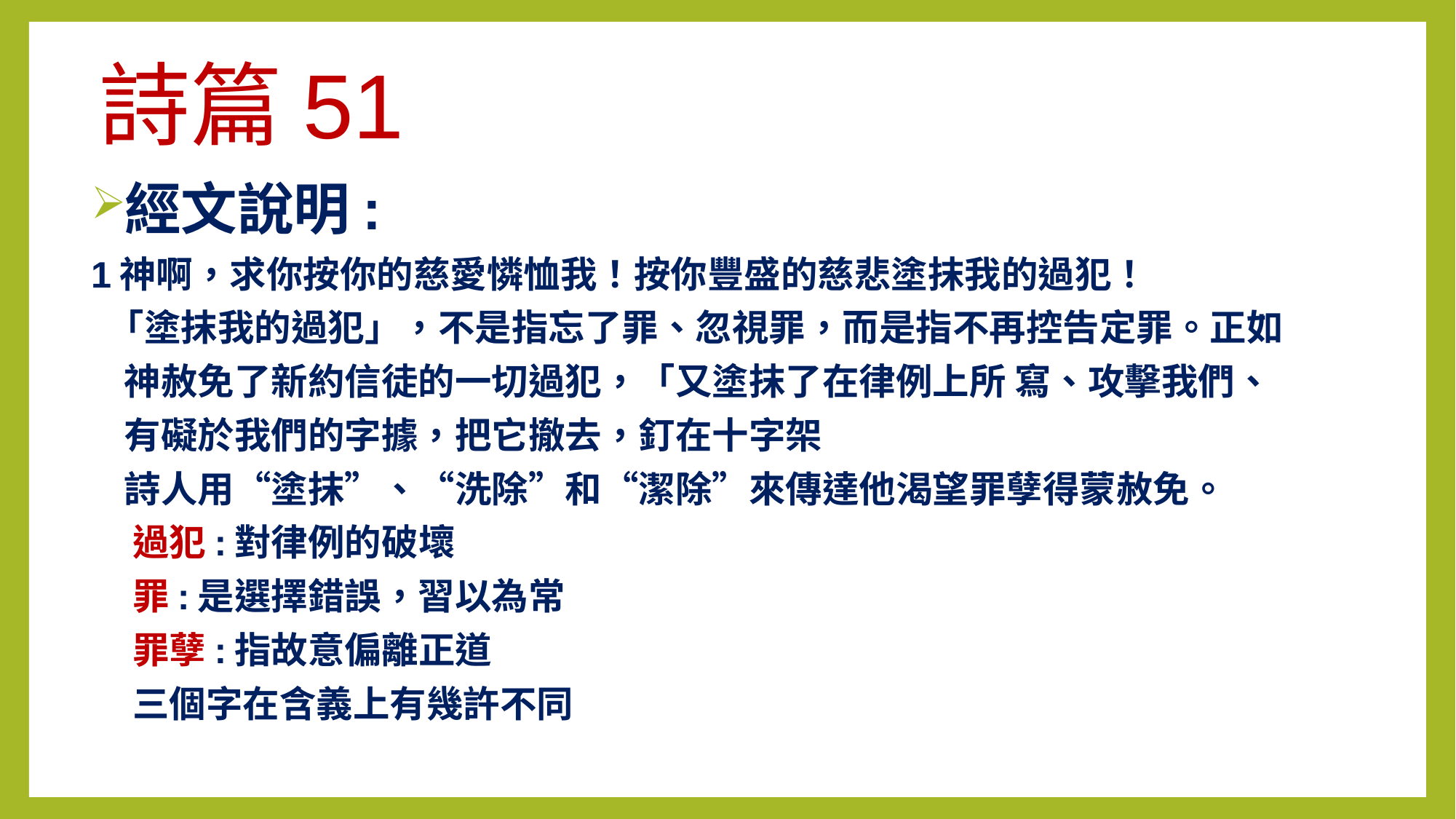

# 詩篇51
經文說明:
1神啊，求你按你的慈愛憐恤我！按你豐盛的慈悲塗抹我的過犯！
 「塗抹我的過犯」，不是指忘了罪、忽視罪，而是指不再控告定罪。正如
   神赦免了新約信徒的一切過犯，「又塗抹了在律例上所 寫、攻擊我們、
   有礙於我們的字據，把它撤去，釘在十字架
   詩人用“塗抹”、“洗除”和“潔除”來傳達他渴望罪孽得蒙赦免。
    過犯:對律例的破壞
    罪:是選擇錯誤，習以為常
    罪孽:指故意偏離正道
    三個字在含義上有幾許不同